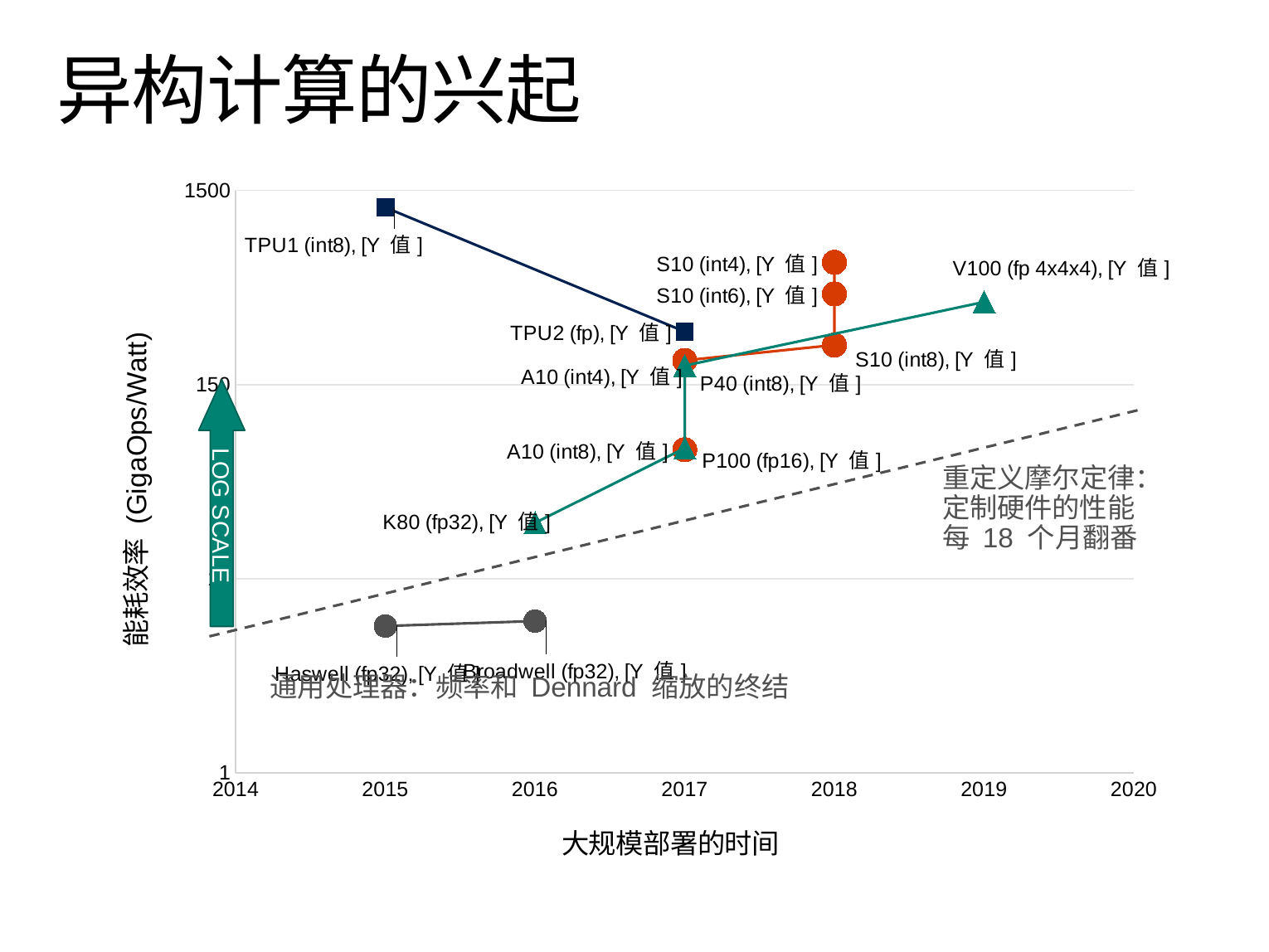

# 异构计算的兴起

### Chart

| Category | In Deployment | In Deployment | In Deployment | In Deployment |
|---|---|---|---|---|
重定义摩尔定律：
定制硬件的性能
每 18 个月翻番
LOG SCALE
通用处理器：频率和 Dennard 缩放的终结